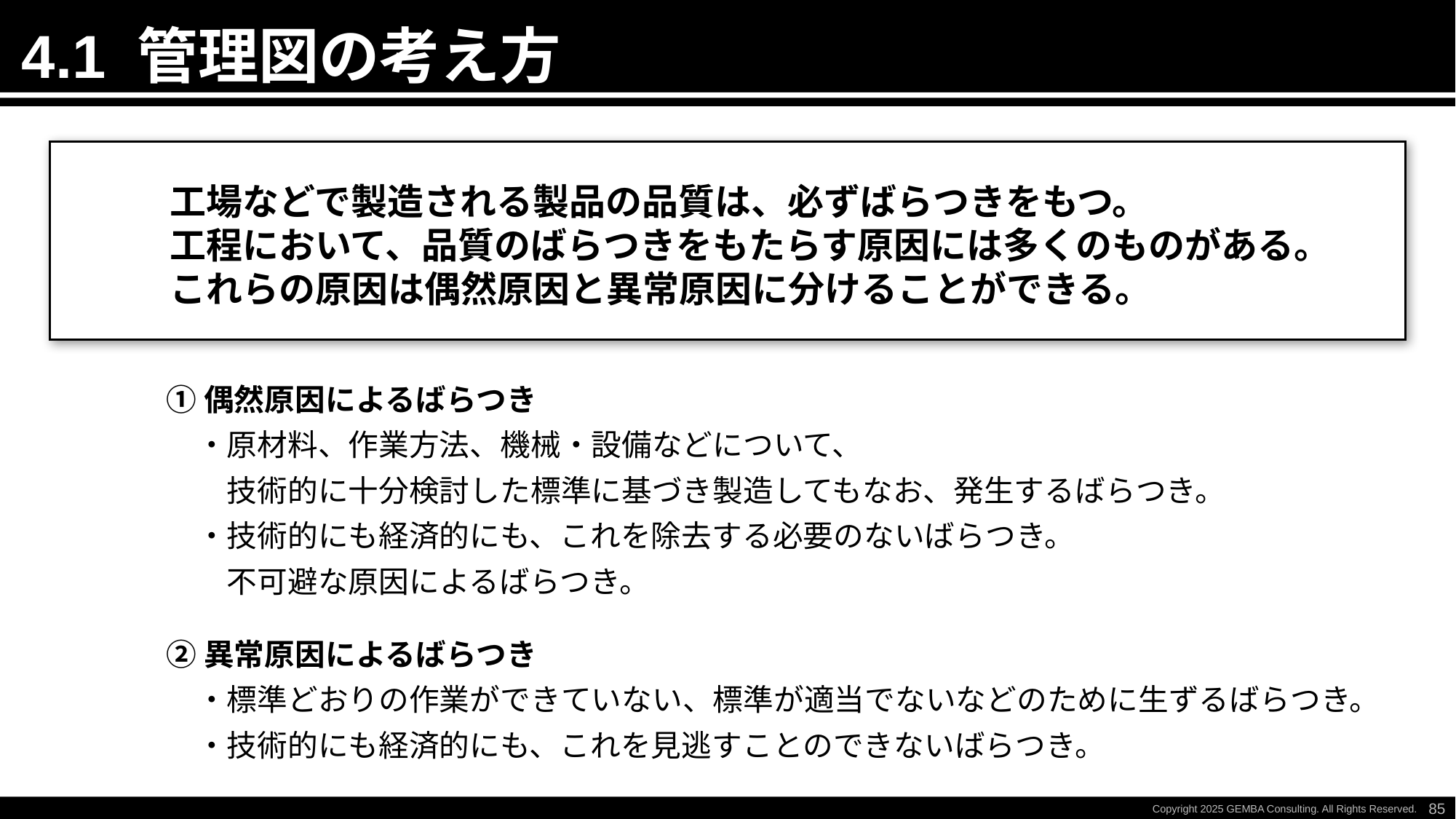

4.1 管理図の考え方

工場などで製造される製品の品質は、必ずばらつきをもつ。
工程において、品質のばらつきをもたらす原因には多くのものがある。
これらの原因は偶然原因と異常原因に分けることができる。
①偶然原因によるばらつき
　・原材料、作業方法、機械・設備などについて、
　　技術的に十分検討した標準に基づき製造してもなお、発生するばらつき。
　・技術的にも経済的にも、これを除去する必要のないばらつき。
　　不可避な原因によるばらつき。

②異常原因によるばらつき
　・標準どおりの作業ができていない、標準が適当でないなどのために生ずるばらつき。
　・技術的にも経済的にも、これを見逃すことのできないばらつき。
85